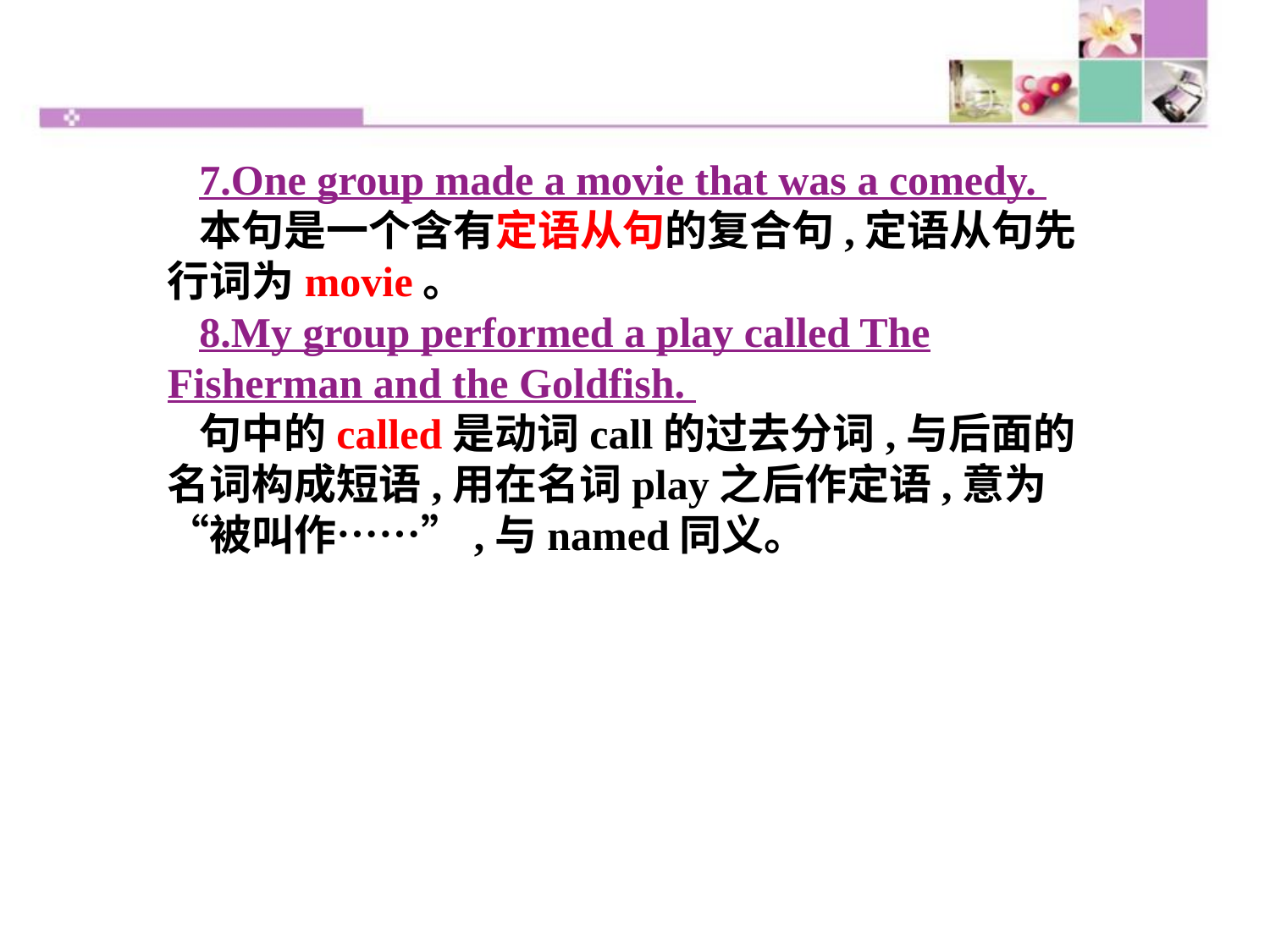

7.One group made a movie that was a comedy.
本句是一个含有定语从句的复合句,定语从句先行词为movie。
8.My group performed a play called The Fisherman and the Goldfish.
句中的called是动词call的过去分词,与后面的名词构成短语,用在名词play之后作定语,意为“被叫作……”,与named同义。